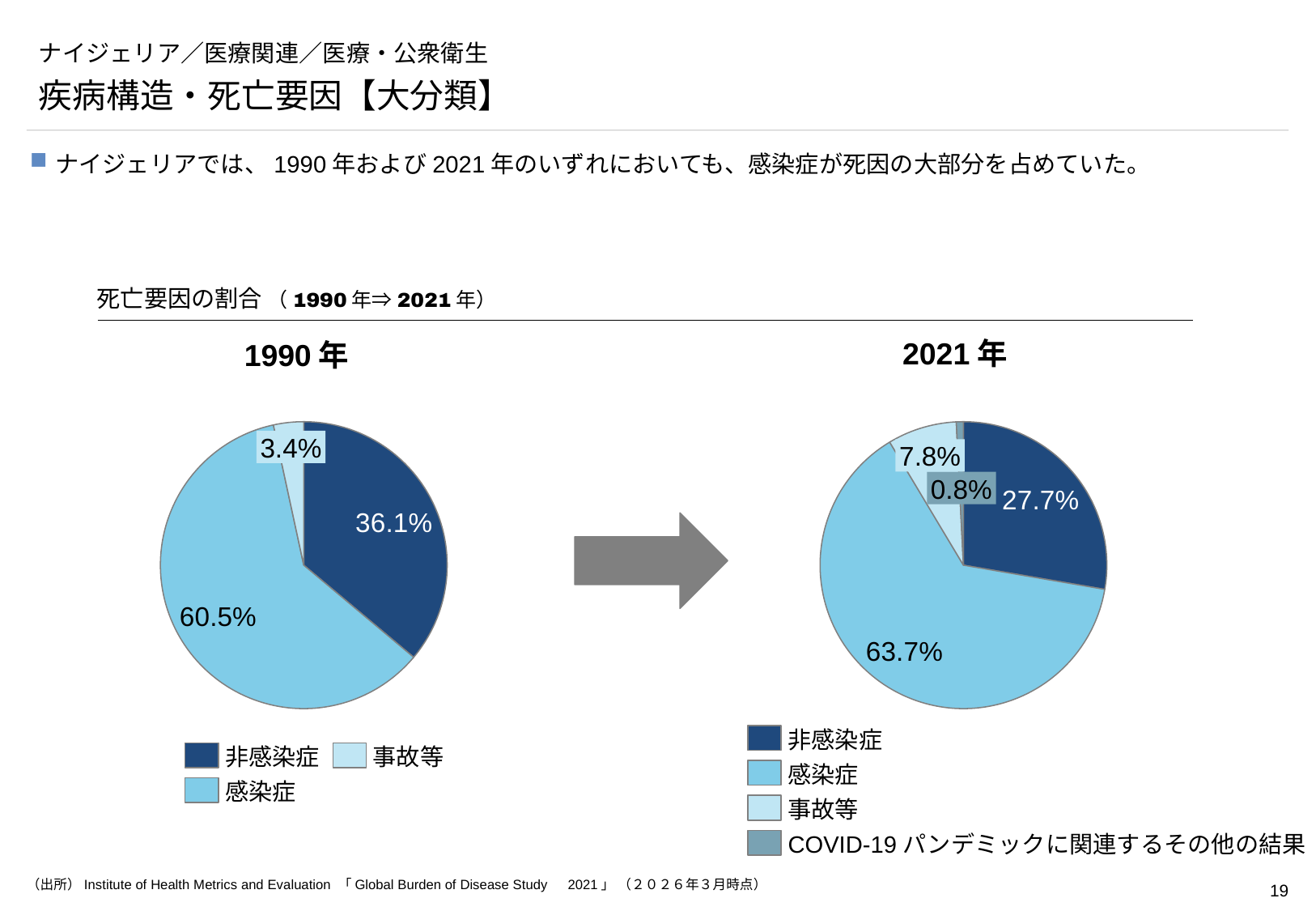

# ナイジェリア／医療関連／医療・公衆衛生
疾病構造・死亡要因【大分類】
ナイジェリアでは、1990年および2021年のいずれにおいても、感染症が死因の大部分を占めていた。

死亡要因の割合 （1990年⇒2021年）
2021年
1990年

### Chart

| Category |  |
|---|---|

### Chart

| Category |  |
|---|---|
3.4%
7.8%
0.8%
60.5%

非感染症

非感染症
事故等

感染症

感染症

事故等

COVID-19パンデミックに関連するその他の結果

（出所）Institute of Health Metrics and Evaluation 「Global Burden of Disease Study　2021」 （２０２６年３月時点）